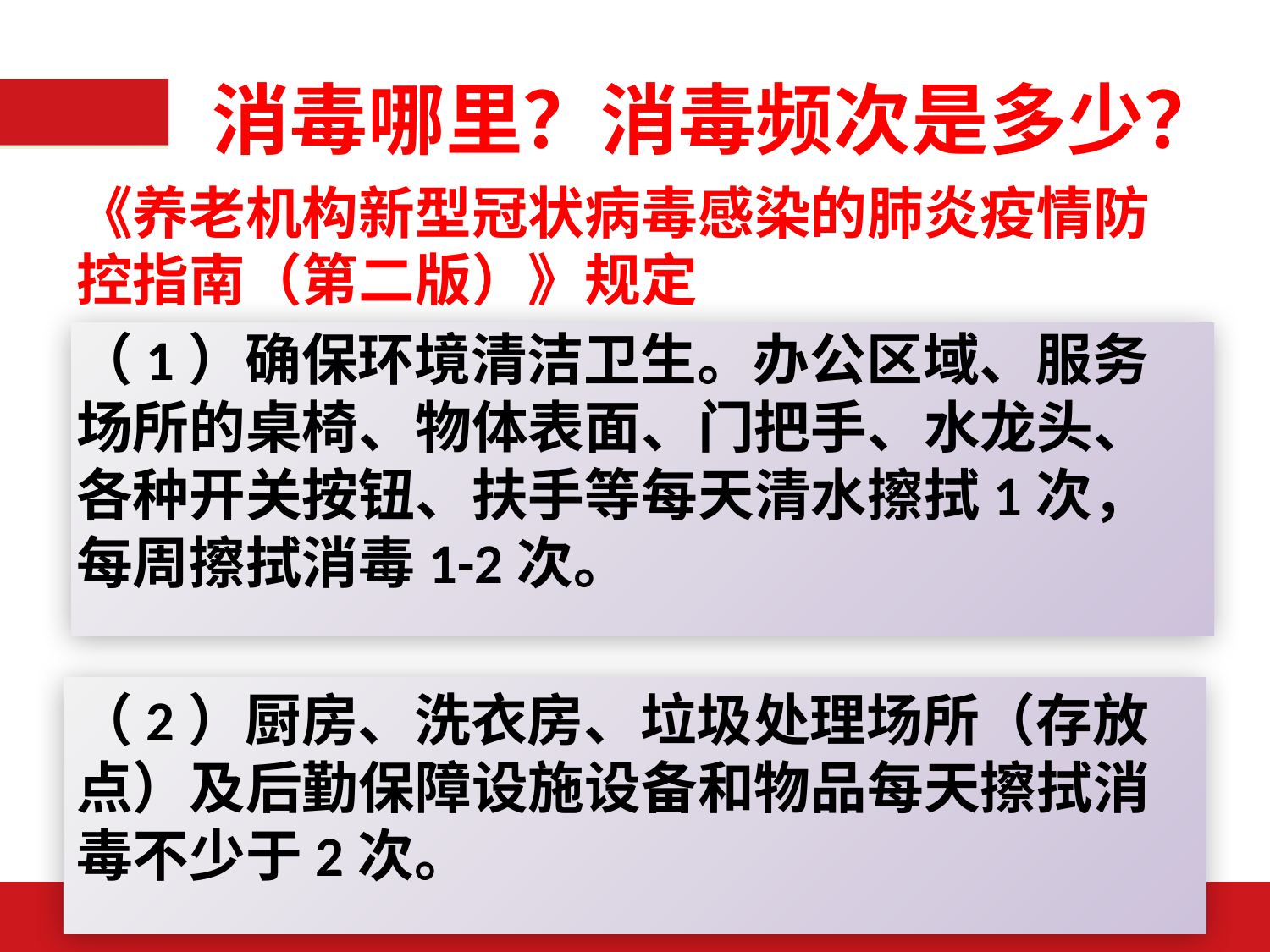

# 消毒哪里？消毒频次是多少？
《养老机构新型冠状病毒感染的肺炎疫情防控指南（第二版）》规定
（1）确保环境清洁卫生。办公区域、服务场所的桌椅、物体表面、门把手、水龙头、各种开关按钮、扶手等每天清水擦拭1次，每周擦拭消毒1-2次。

（2）厨房、洗衣房、垃圾处理场所（存放点）及后勤保障设施设备和物品每天擦拭消毒不少于2次。